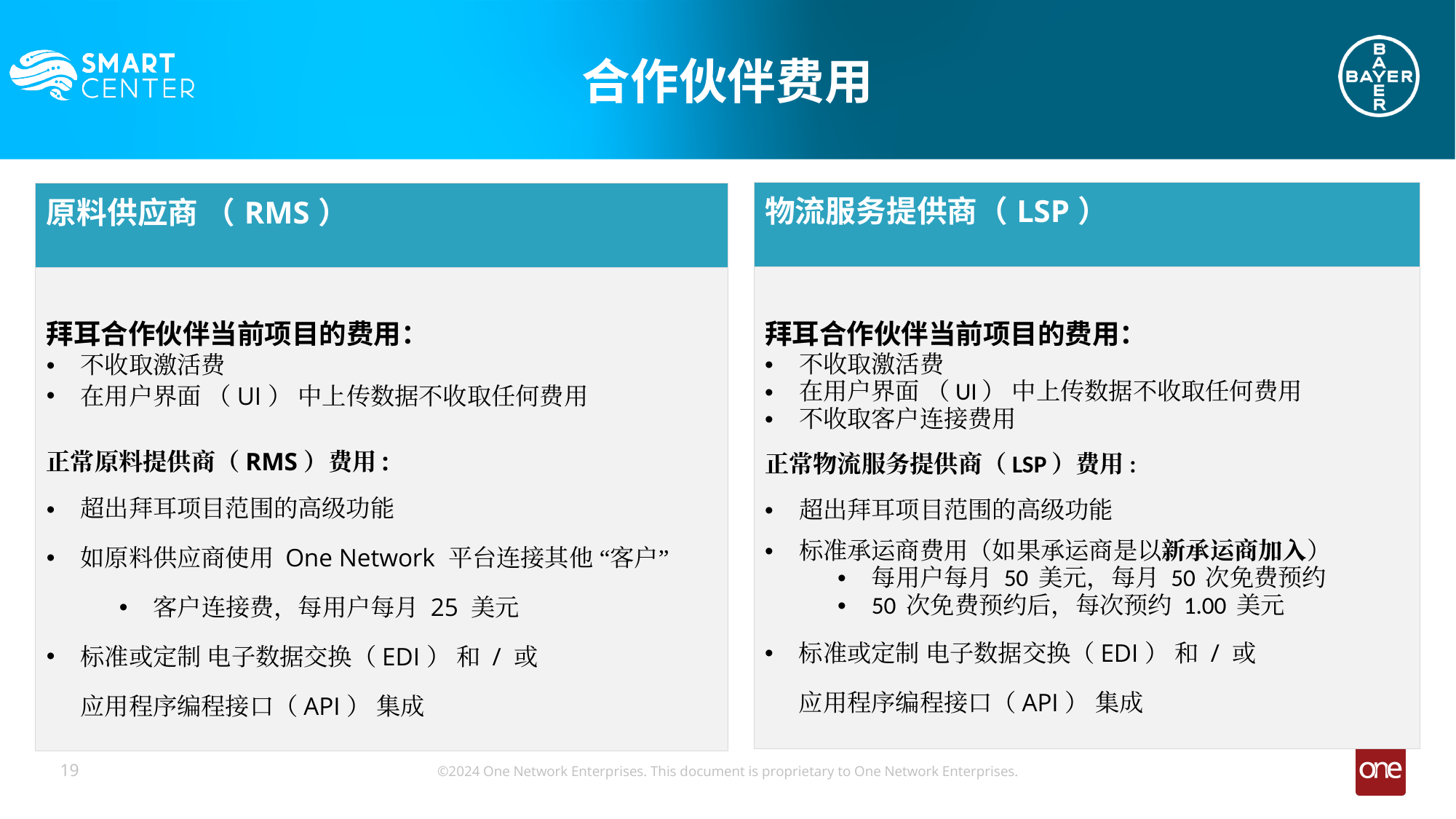

合作伙伴费用
| 物流服务提供商（LSP） |
| --- |
| 拜耳合作伙伴当前项目的费用： 不收取激活费 在用户界面 （UI） 中上传数据不收取任何费用 不收取客户连接费用 正常物流服务提供商（LSP）费用: 超出拜耳项目范围的高级功能 标准承运商费用（如果承运商是以新承运商加入） 每用户每月 50 美元，每月 50 次免费预约 50 次免费预约后，每次预约 1.00 美元 标准或定制 电子数据交换（EDI） 和 / 或 应用程序编程接口（API） 集成 |
| 原料供应商 （RMS） |
| --- |
| 拜耳合作伙伴当前项目的费用： 不收取激活费 在用户界面 （UI） 中上传数据不收取任何费用 正常原料提供商（RMS）费用: 超出拜耳项目范围的高级功能 如原料供应商使用 One Network 平台连接其他 “客户” 客户连接费，每用户每月 25 美元 标准或定制 电子数据交换（EDI） 和 / 或 应用程序编程接口（API） 集成 |